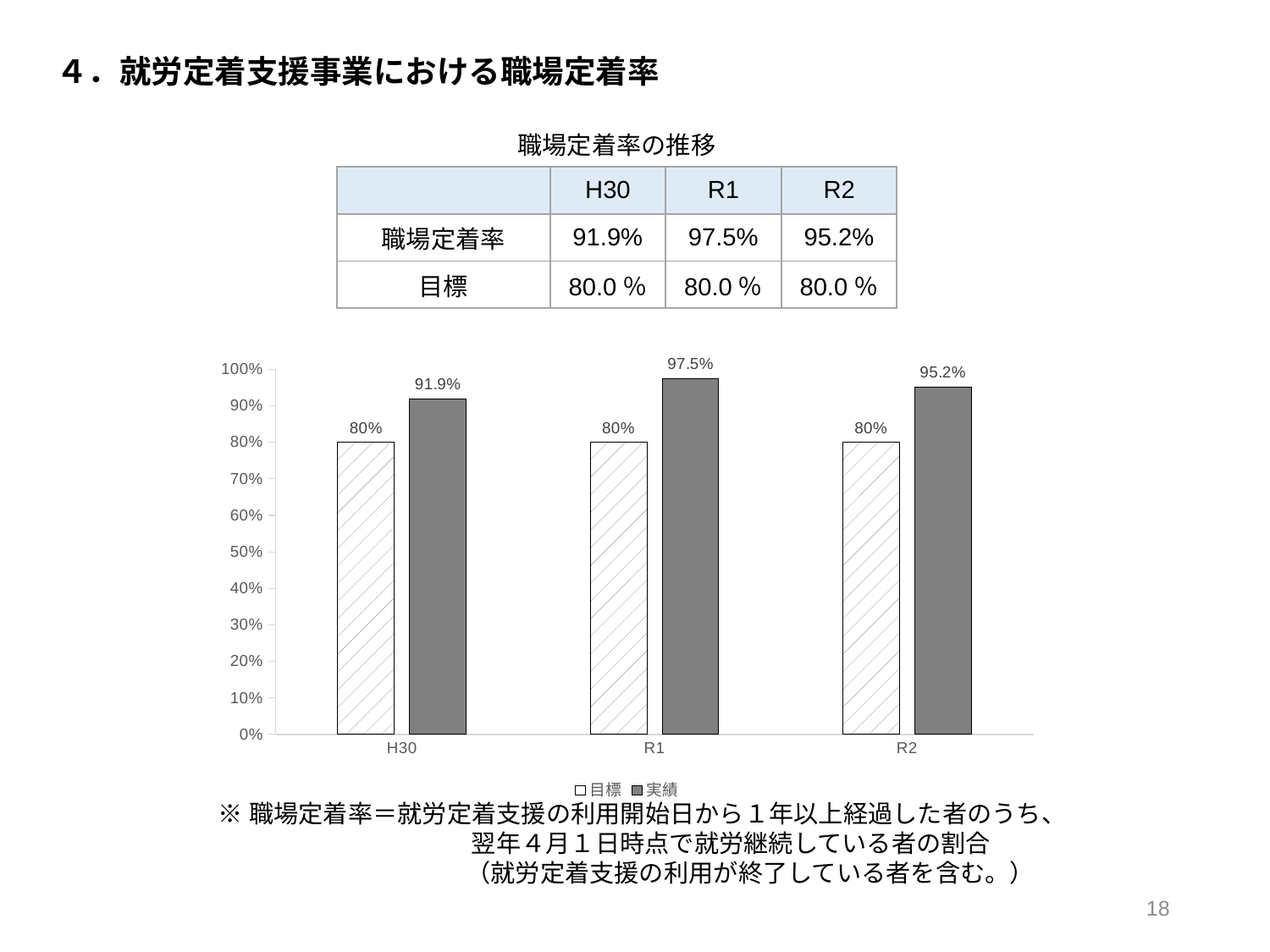

４．就労定着支援事業における職場定着率
職場定着率の推移
|  | H30 | R1 | R2 |
| --- | --- | --- | --- |
| 職場定着率 | 91.9% | 97.5% | 95.2% |
| 目標 | 80.0％ | 80.0％ | 80.0％ |

### Chart

| Category | 目標 | 実績 |
|---|---|---|
| H30 | 0.8 | 0.919 |
| R1 | 0.8 | 0.975 |
| R2 | 0.8 | 0.9516981132075472 |
※職場定着率＝就労定着支援の利用開始日から１年以上経過した者のうち、
　　　　　　　　　　 翌年４月１日時点で就労継続している者の割合
　　　　　　　　　　（就労定着支援の利用が終了している者を含む。）
18